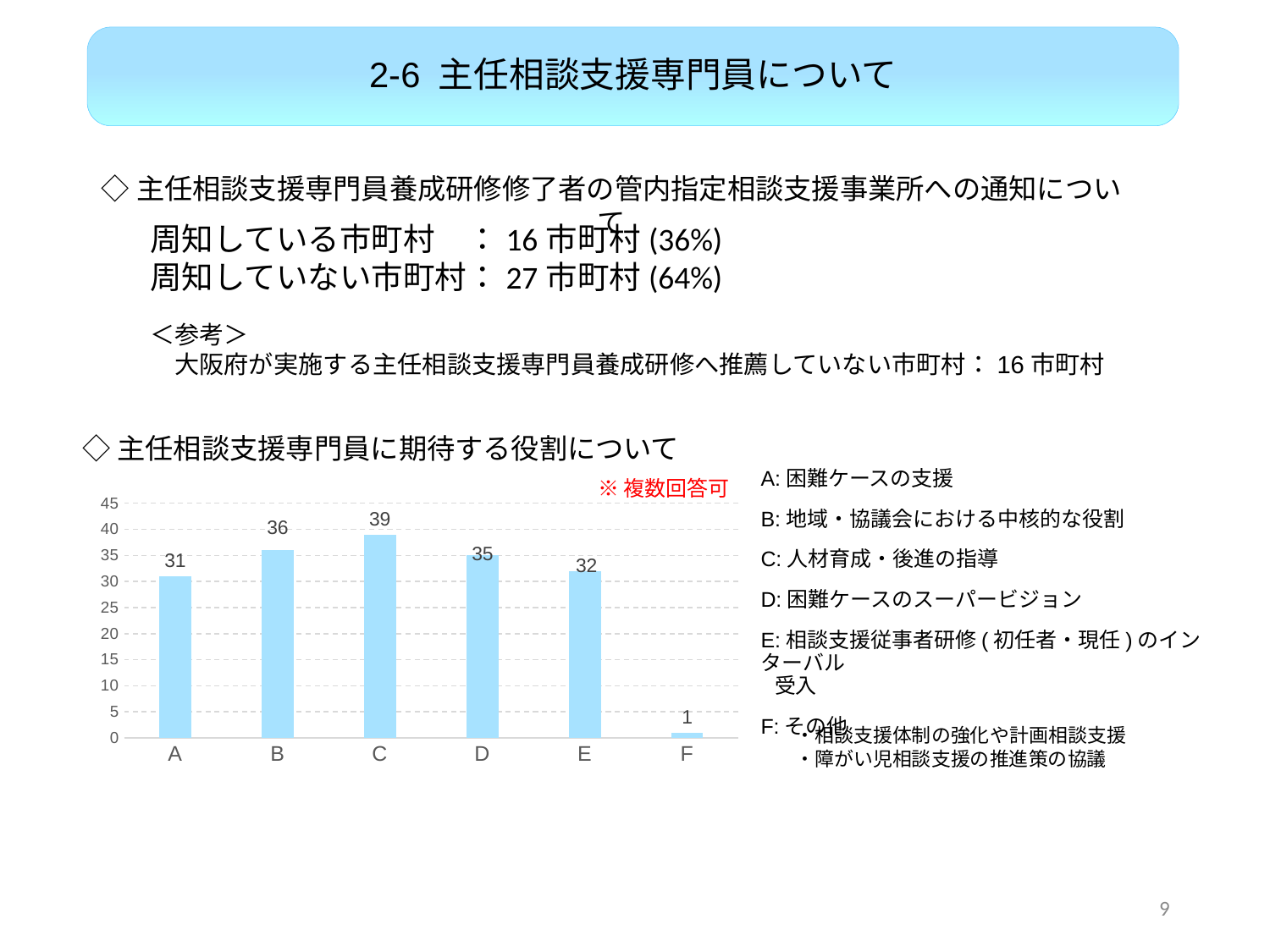

2-6 主任相談支援専門員について
◇主任相談支援専門員養成研修修了者の管内指定相談支援事業所への通知について
周知している市町村　：16市町村(36%)
周知していない市町村：27市町村(64%)
＜参考＞
　大阪府が実施する主任相談支援専門員養成研修へ推薦していない市町村：16市町村
◇主任相談支援専門員に期待する役割について
A:困難ケースの支援
B:地域・協議会における中核的な役割
C:人材育成・後進の指導
D:困難ケースのスーパービジョン
E:相談支援従事者研修(初任者・現任)のインターバル
   受入
F:その他
※複数回答可

### Chart

| Category |  |
|---|---|
| A | 31.0 |
| B | 36.0 |
| C | 39.0 |
| D | 35.0 |
| E | 32.0 |
| F | 1.0 |
・相談支援体制の強化や計画相談支援
・障がい児相談支援の推進策の協議
9